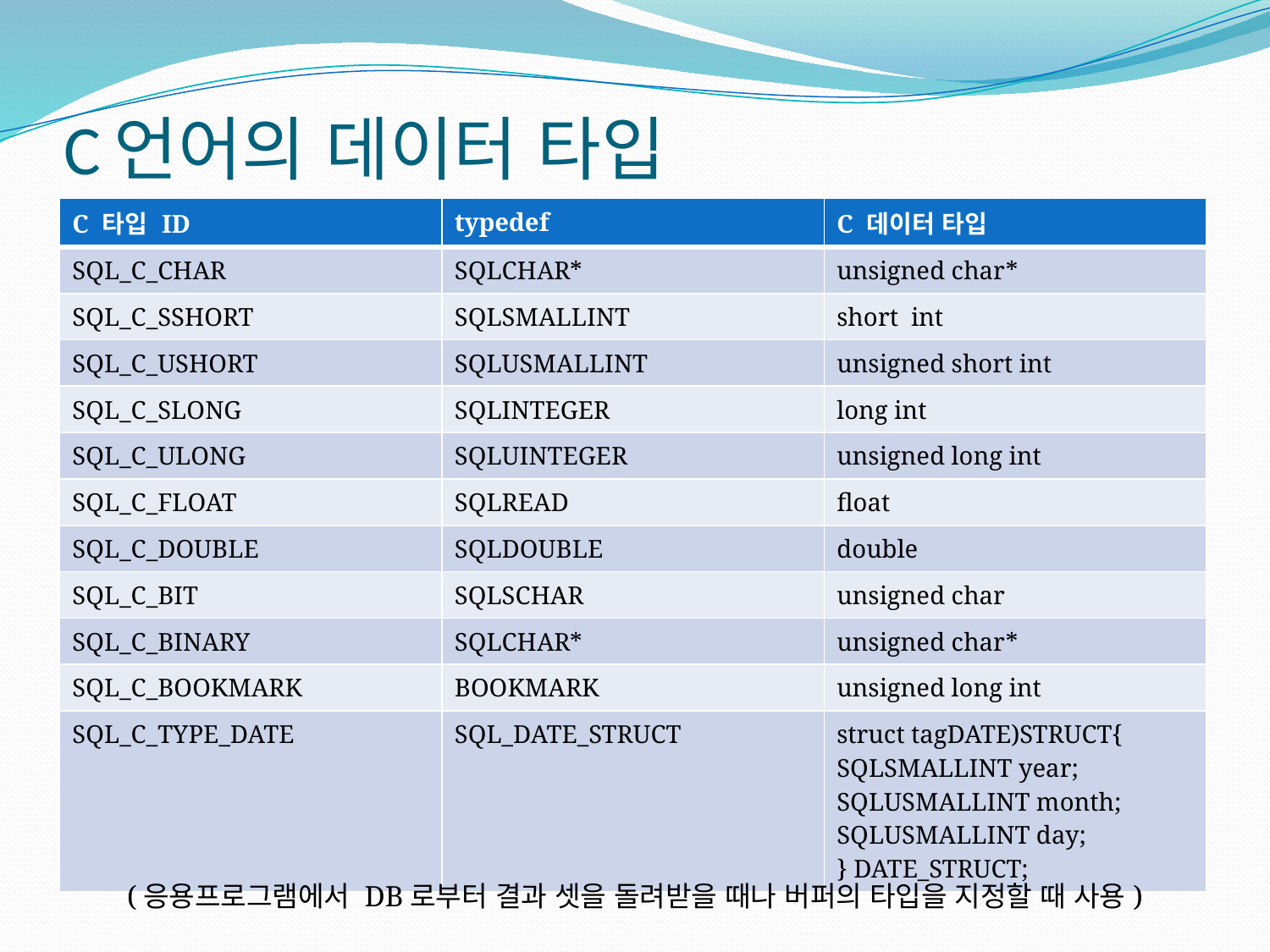

# C언어의 데이터 타입
| C 타입 ID | typedef | C 데이터 타입 |
| --- | --- | --- |
| SQL\_C\_CHAR | SQLCHAR\* | unsigned char\* |
| SQL\_C\_SSHORT | SQLSMALLINT | short int |
| SQL\_C\_USHORT | SQLUSMALLINT | unsigned short int |
| SQL\_C\_SLONG | SQLINTEGER | long int |
| SQL\_C\_ULONG | SQLUINTEGER | unsigned long int |
| SQL\_C\_FLOAT | SQLREAD | float |
| SQL\_C\_DOUBLE | SQLDOUBLE | double |
| SQL\_C\_BIT | SQLSCHAR | unsigned char |
| SQL\_C\_BINARY | SQLCHAR\* | unsigned char\* |
| SQL\_C\_BOOKMARK | BOOKMARK | unsigned long int |
| SQL\_C\_TYPE\_DATE | SQL\_DATE\_STRUCT | struct tagDATE)STRUCT{ SQLSMALLINT year; SQLUSMALLINT month; SQLUSMALLINT day; } DATE\_STRUCT; |
(응용프로그램에서 DB로부터 결과 셋을 돌려받을 때나 버퍼의 타입을 지정할 때 사용)